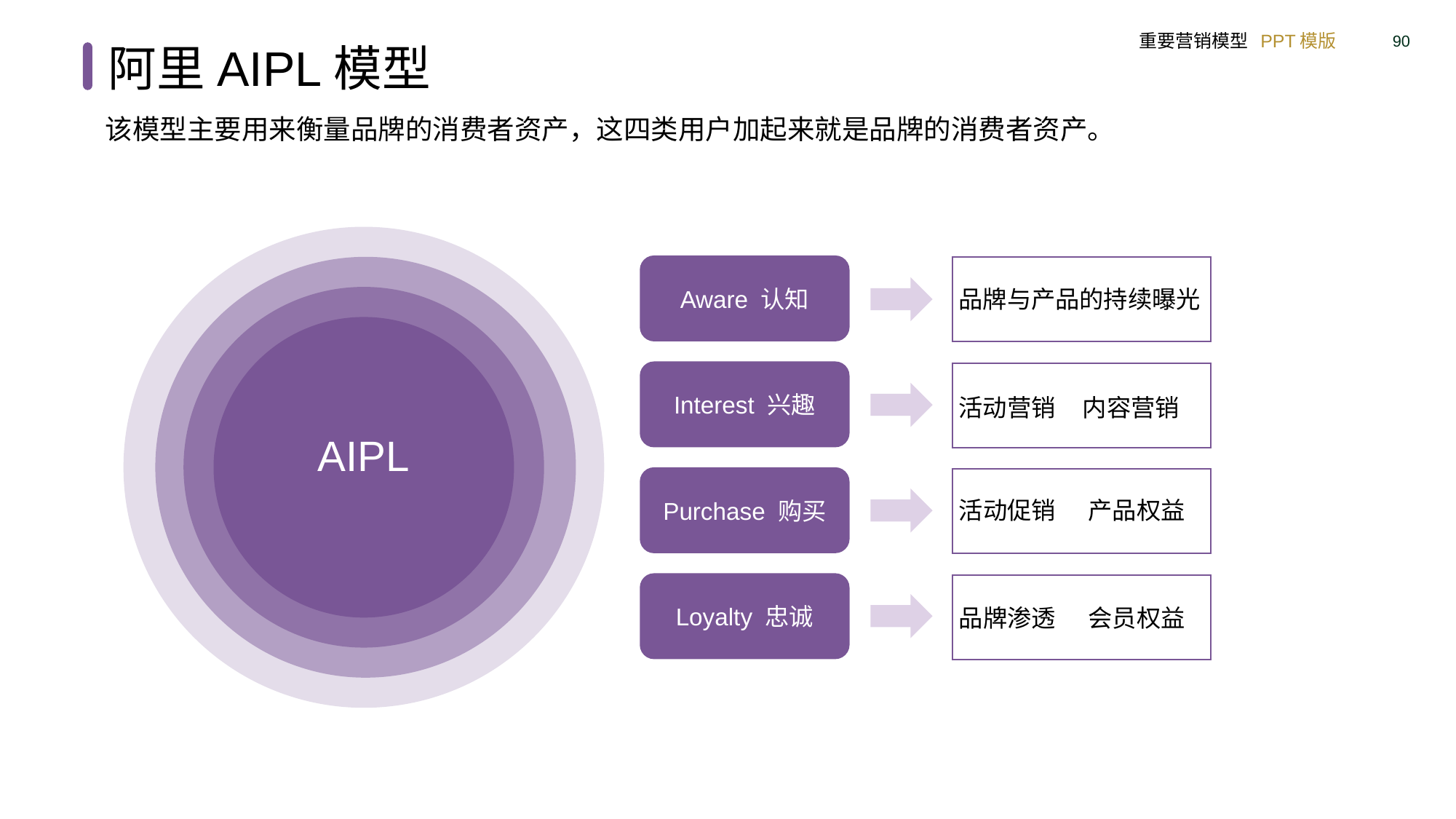

阿里AIPL模型
该模型主要用来衡量品牌的消费者资产，这四类用户加起来就是品牌的消费者资产。

AIPL
Aware 认知

品牌与产品的持续曝光
Interest 兴趣

活动营销     内容营销
Purchase 购买

活动促销      产品权益
Loyalty 忠诚

品牌渗透      会员权益